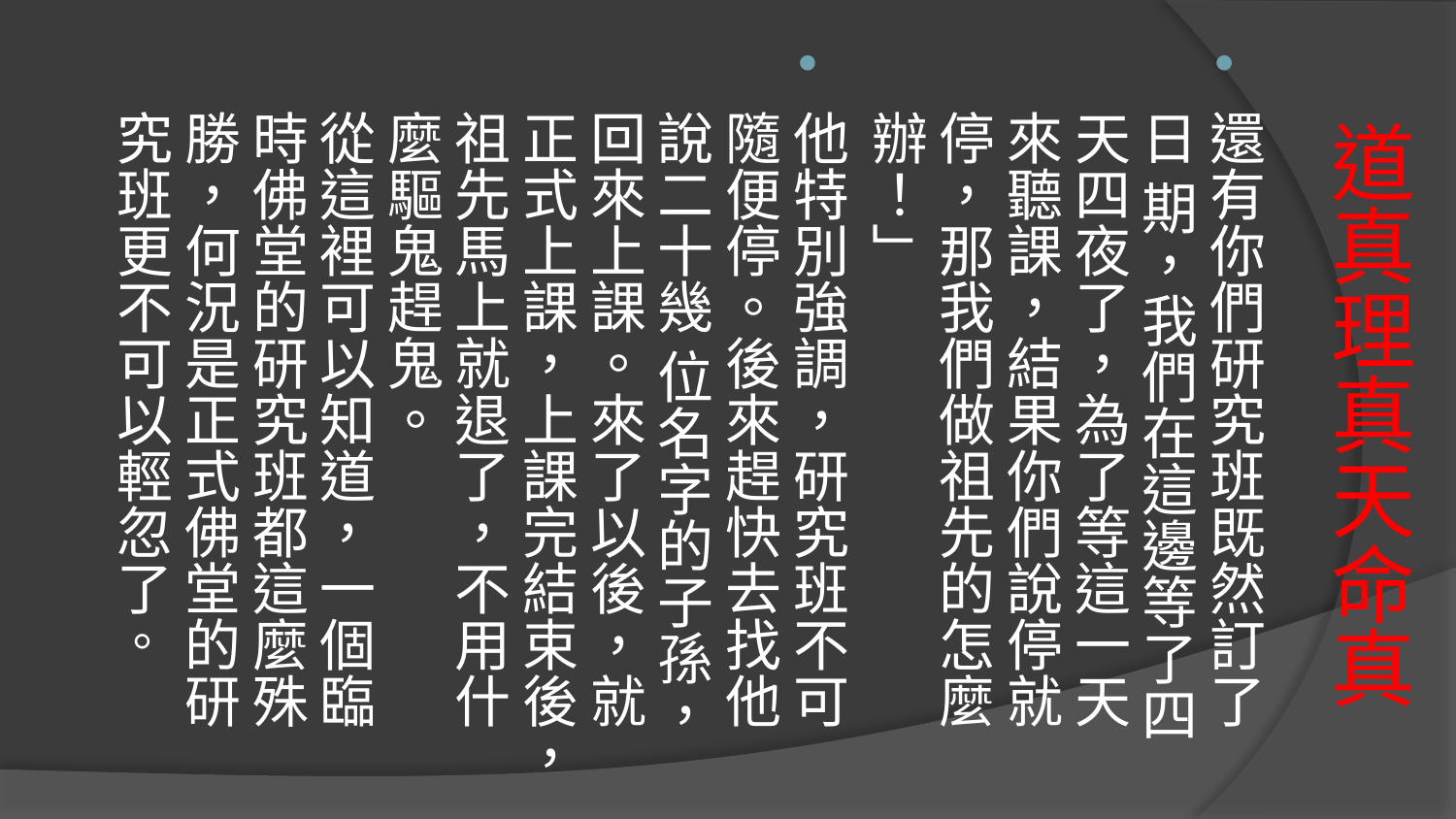

還有你們研究班既然訂了日 期，我們在這邊等了四天四夜了，為了等這一天來聽課，結果你們說停就停，那我們做祖先的怎麼辦！」
他特別強調，研究班不可隨便停。後來趕快去找他說二十幾 位名字的子孫，回來上課。來了以後，就正式上課，上課完結束後，祖先馬上就退了，不用什麼驅鬼趕鬼。
從這裡可以知道，一個臨時佛堂的研究班都這麼殊勝，何況是正式佛堂的研究班更不可以輕忽了。

# 道真理真天命真